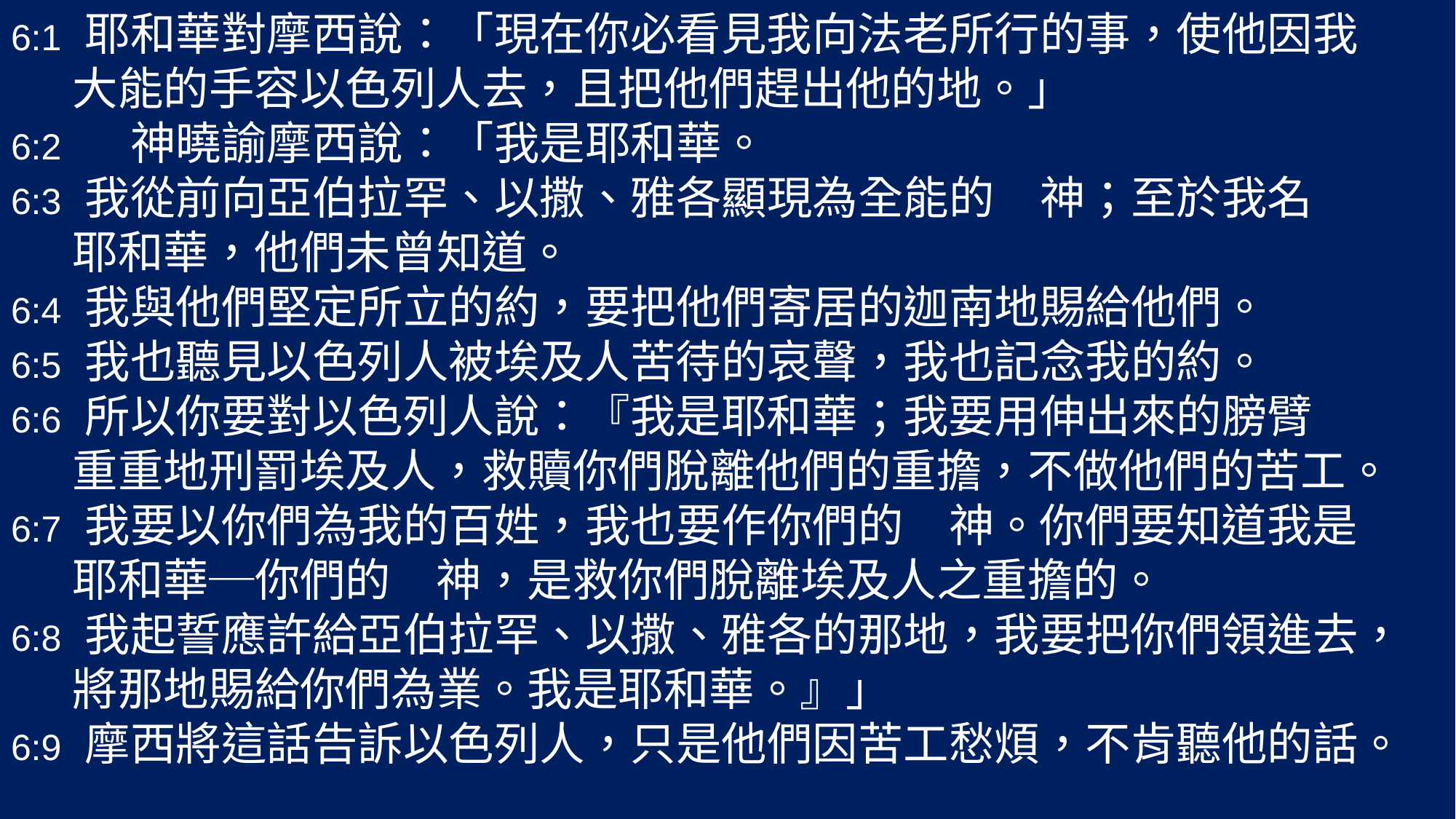

6:1 耶和華對摩西說：「現在你必看見我向法老所行的事，使他因我
     大能的手容以色列人去，且把他們趕出他的地。」
6:2 　神曉諭摩西說：「我是耶和華。
6:3 我從前向亞伯拉罕、以撒、雅各顯現為全能的　神；至於我名
     耶和華，他們未曾知道。
6:4 我與他們堅定所立的約，要把他們寄居的迦南地賜給他們。
6:5 我也聽見以色列人被埃及人苦待的哀聲，我也記念我的約。
6:6 所以你要對以色列人說：『我是耶和華；我要用伸出來的膀臂
     重重地刑罰埃及人，救贖你們脫離他們的重擔，不做他們的苦工。
6:7 我要以你們為我的百姓，我也要作你們的　神。你們要知道我是
     耶和華─你們的　神，是救你們脫離埃及人之重擔的。
6:8 我起誓應許給亞伯拉罕、以撒、雅各的那地，我要把你們領進去，
     將那地賜給你們為業。我是耶和華。』」
6:9 摩西將這話告訴以色列人，只是他們因苦工愁煩，不肯聽他的話。